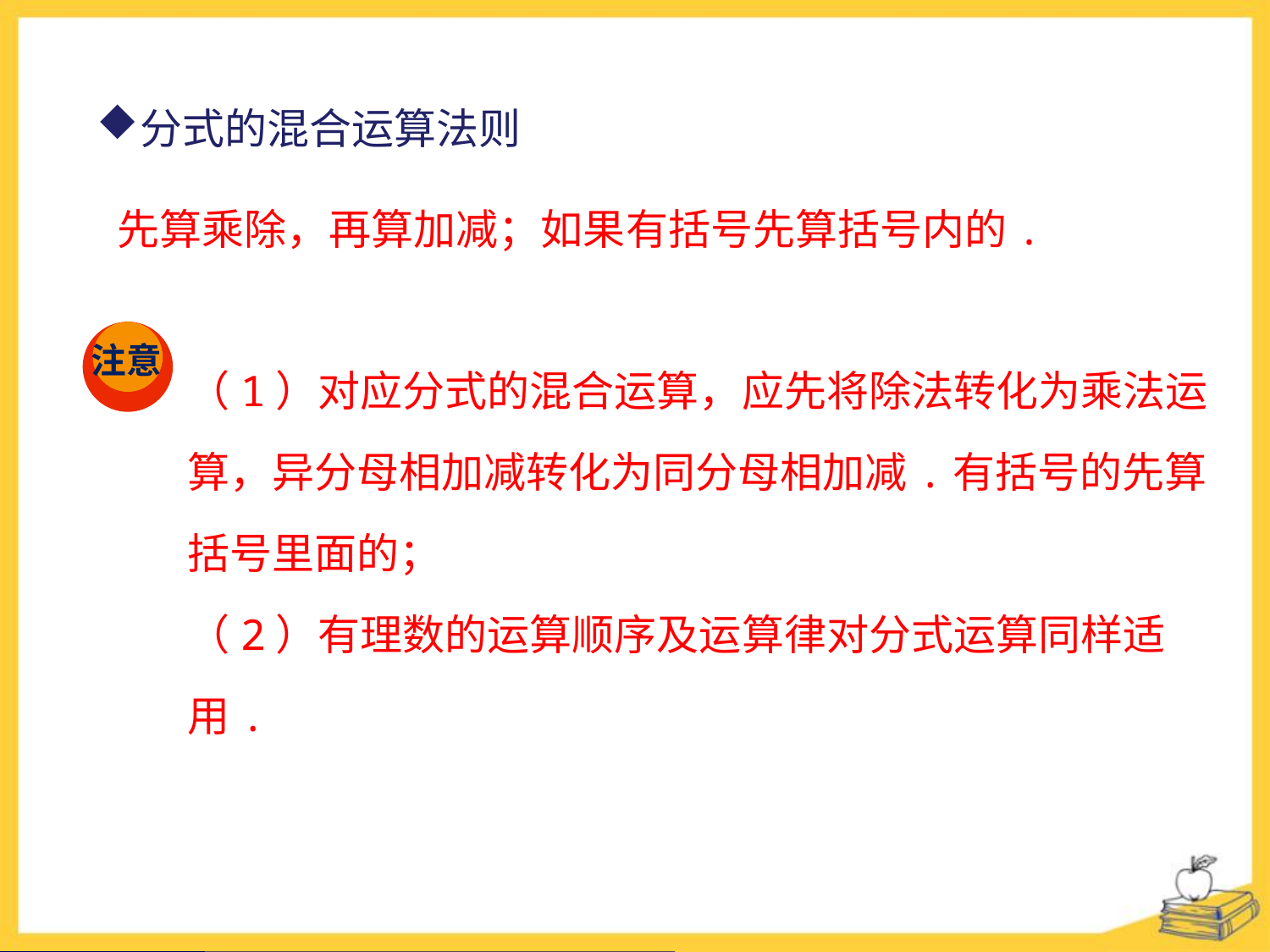

分式的混合运算法则
先算乘除，再算加减；如果有括号先算括号内的.

注意
（1）对应分式的混合运算，应先将除法转化为乘法运算，异分母相加减转化为同分母相加减.有括号的先算括号里面的；
（2）有理数的运算顺序及运算律对分式运算同样适用.